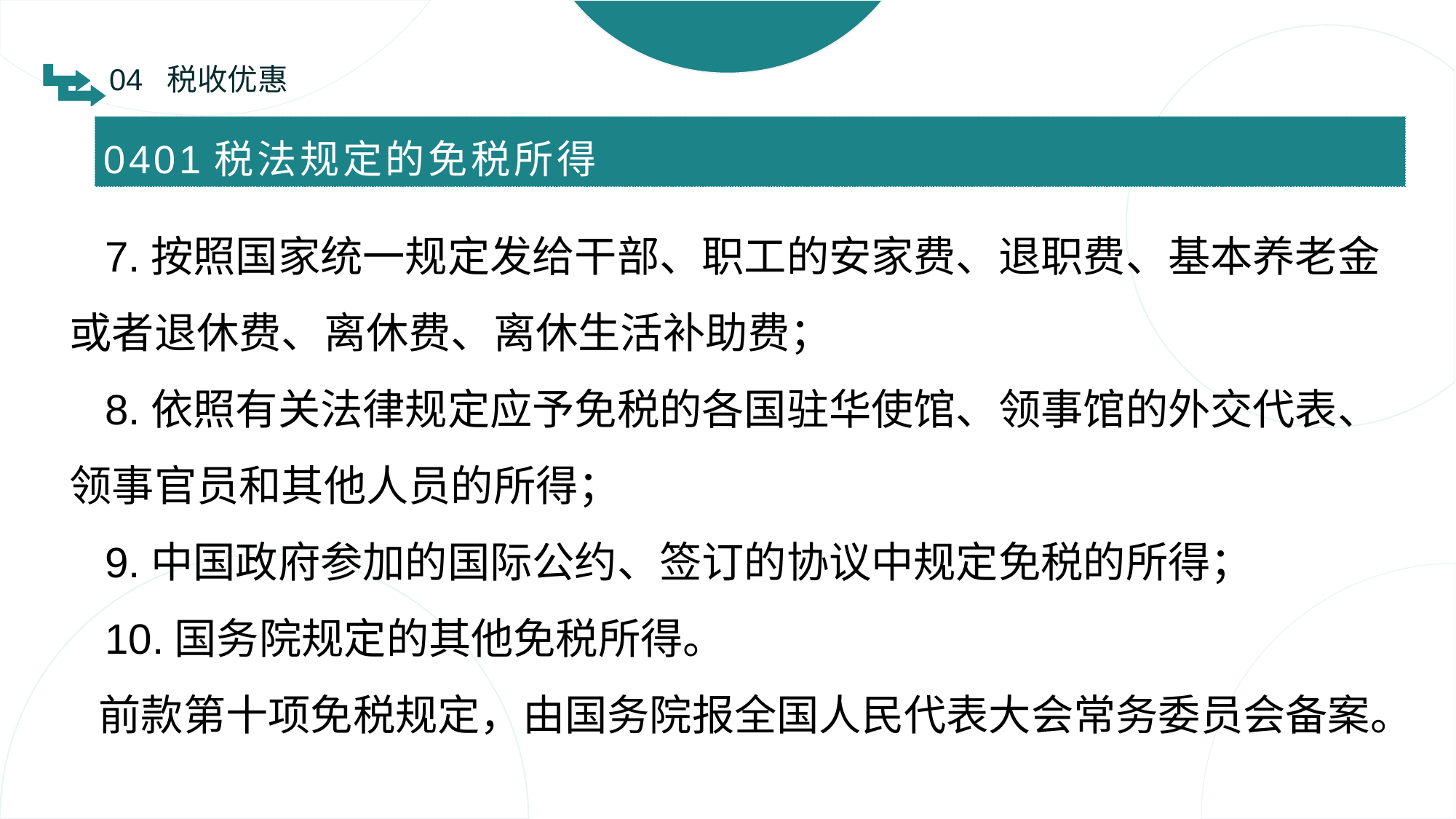

04  税收优惠

0401税法规定的免税所得
   7.按照国家统一规定发给干部、职工的安家费、退职费、基本养老金或者退休费、离休费、离休生活补助费；
   8.依照有关法律规定应予免税的各国驻华使馆、领事馆的外交代表、领事官员和其他人员的所得；
   9.中国政府参加的国际公约、签订的协议中规定免税的所得；
   10.国务院规定的其他免税所得。
  前款第十项免税规定，由国务院报全国人民代表大会常务委员会备案。